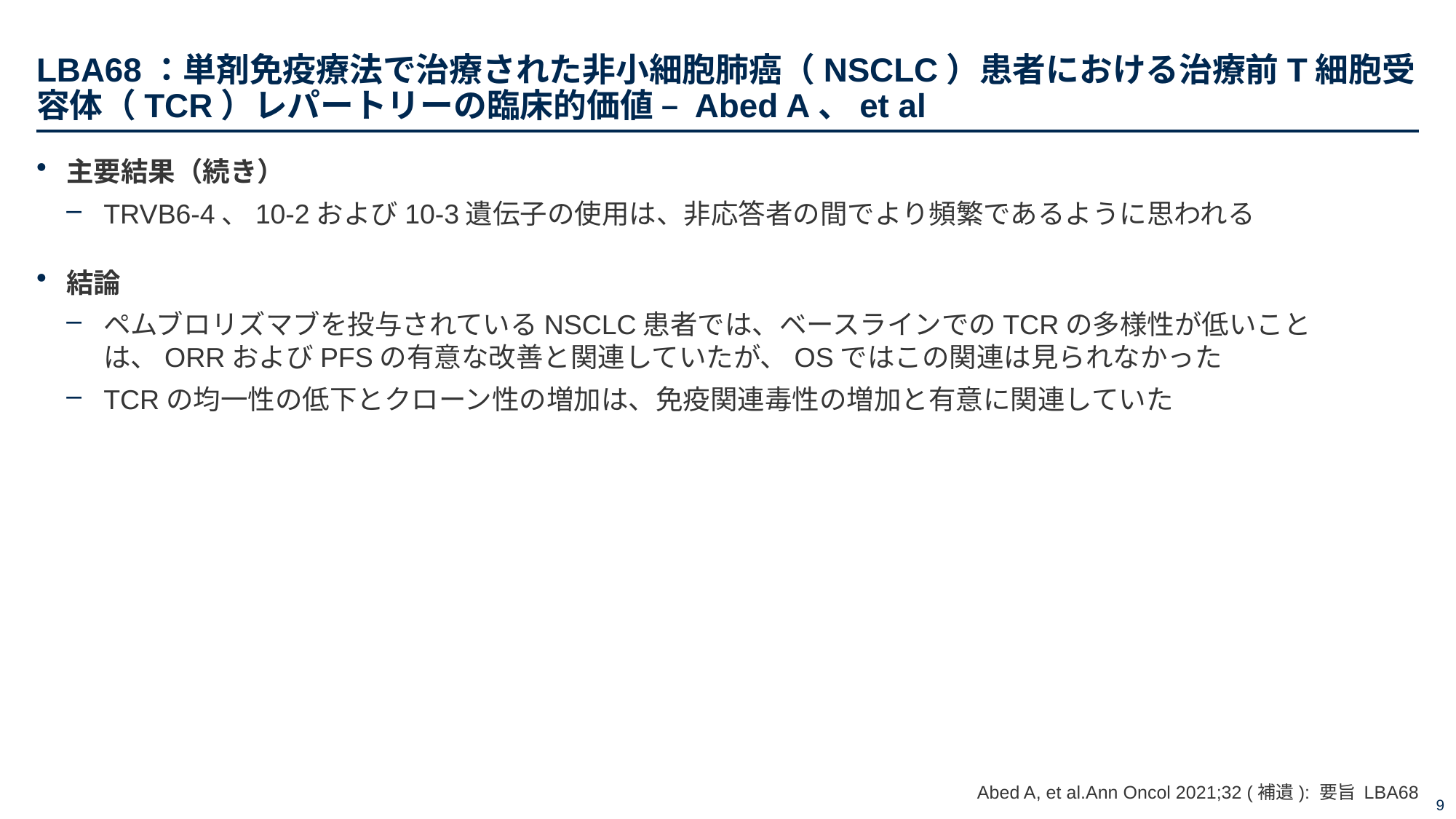

# LBA68：単剤免疫療法で治療された非小細胞肺癌（NSCLC）患者における治療前T細胞受容体（TCR）レパートリーの臨床的価値 – Abed A、et al
主要結果（続き）
TRVB6-4、10-2および10-3遺伝子の使用は、非応答者の間でより頻繁であるように思われる
結論
ペムブロリズマブを投与されているNSCLC患者では、ベースラインでのTCRの多様性が低いことは、ORRおよびPFSの有意な改善と関連していたが、OSではこの関連は見られなかった
TCRの均一性の低下とクローン性の増加は、免疫関連毒性の増加と有意に関連していた
Abed A, et al.Ann Oncol 2021;32 (補遺): 要旨 LBA68